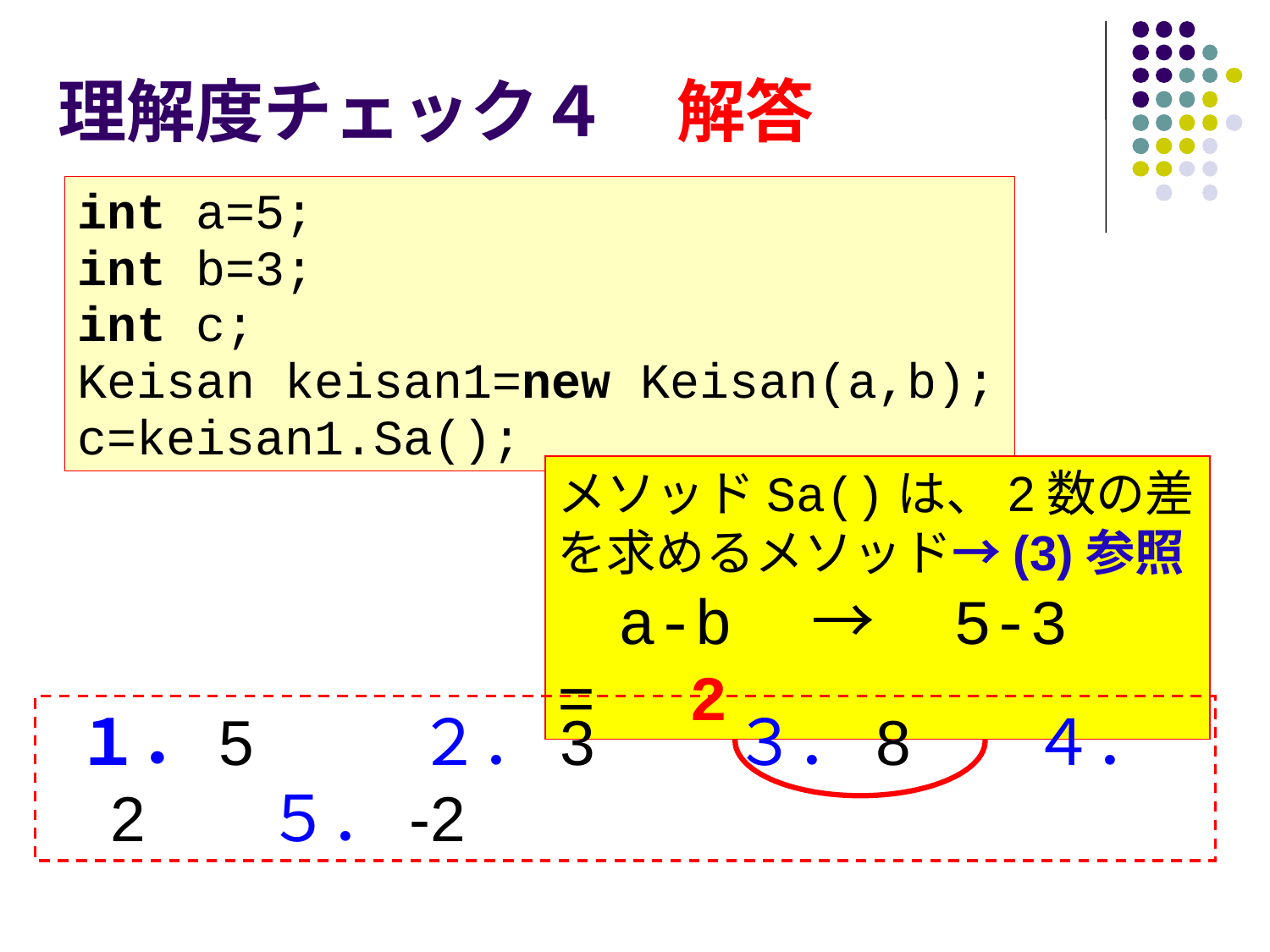

# 理解度チェック４　解答
int a=5;
int b=3;
int c;
Keisan keisan1=new Keisan(a,b);
c=keisan1.Sa();
メソッドSa()は、2数の差を求めるメソッド→(3)参照
　a-b　→　5-3　=　2

 １．5    　 ２．3       ３．8      ４．2      ５．-2